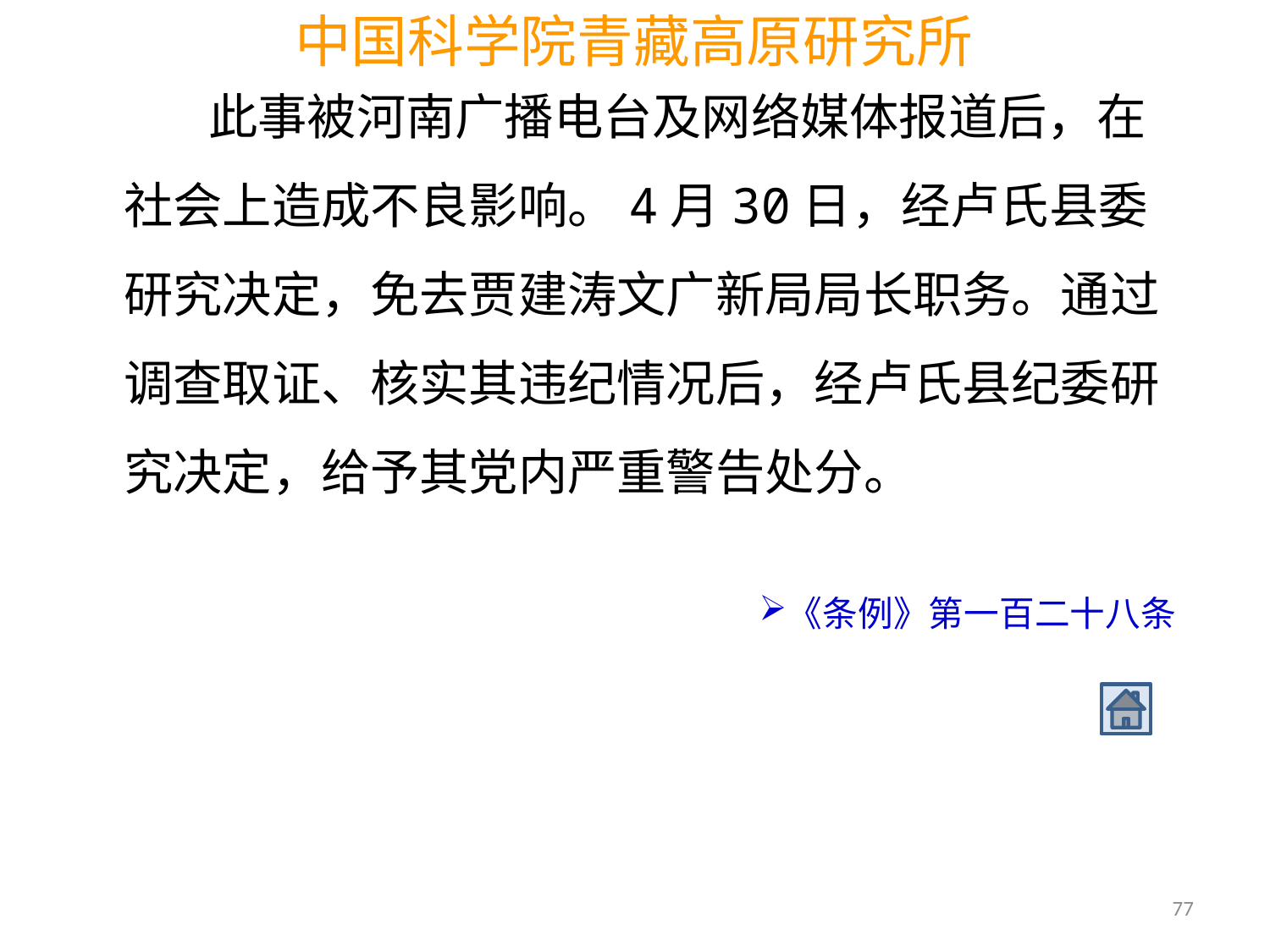

此事被河南广播电台及网络媒体报道后，在社会上造成不良影响。4月30日，经卢氏县委研究决定，免去贾建涛文广新局局长职务。通过调查取证、核实其违纪情况后，经卢氏县纪委研究决定，给予其党内严重警告处分。
《条例》第一百二十八条

77